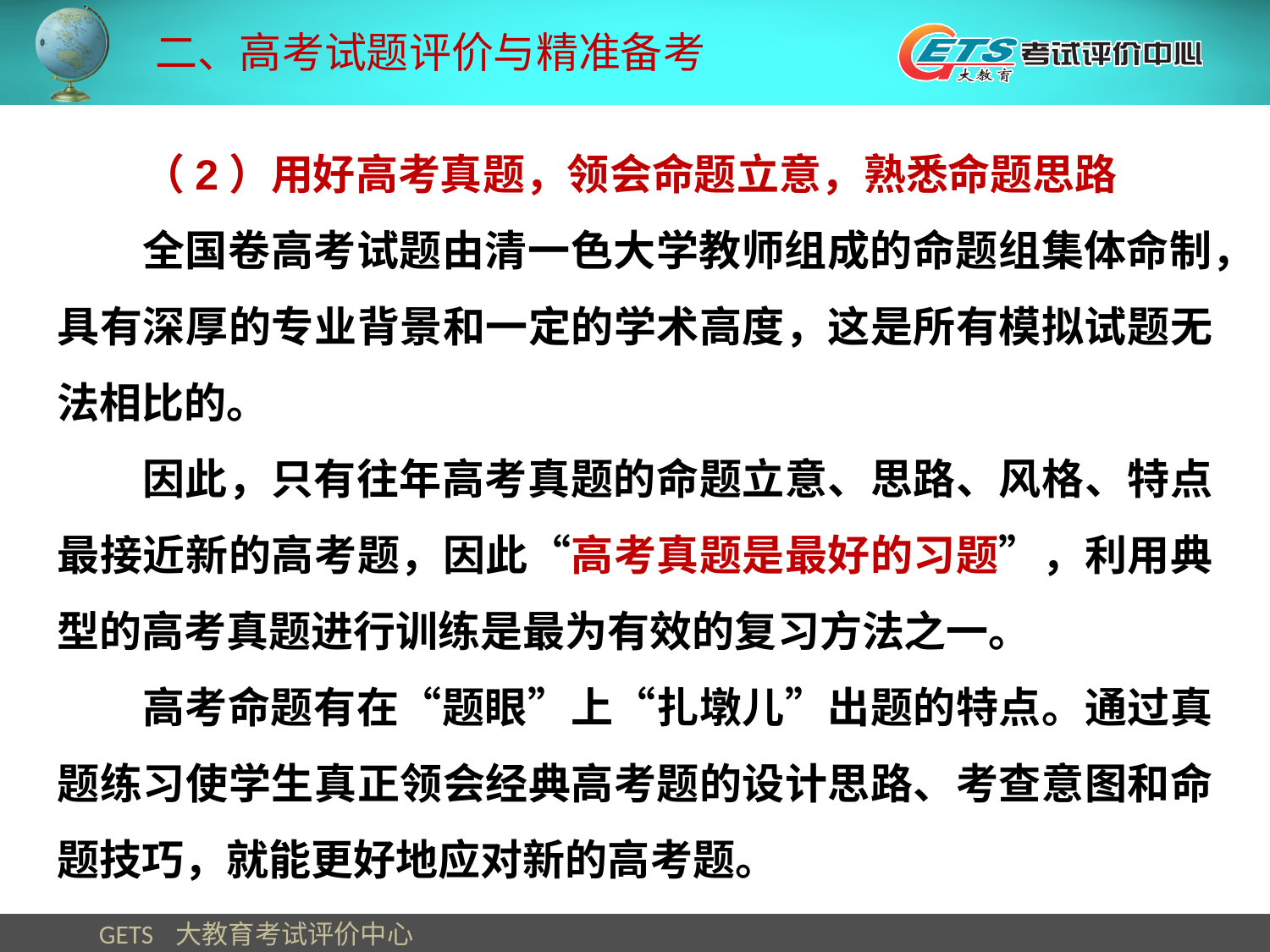

二、高考试题评价与精准备考
（2）用好高考真题，领会命题立意，熟悉命题思路
全国卷高考试题由清一色大学教师组成的命题组集体命制，具有深厚的专业背景和一定的学术高度，这是所有模拟试题无法相比的。
因此，只有往年高考真题的命题立意、思路、风格、特点最接近新的高考题，因此“高考真题是最好的习题”，利用典型的高考真题进行训练是最为有效的复习方法之一。
高考命题有在“题眼”上“扎墩儿”出题的特点。通过真题练习使学生真正领会经典高考题的设计思路、考查意图和命题技巧，就能更好地应对新的高考题。